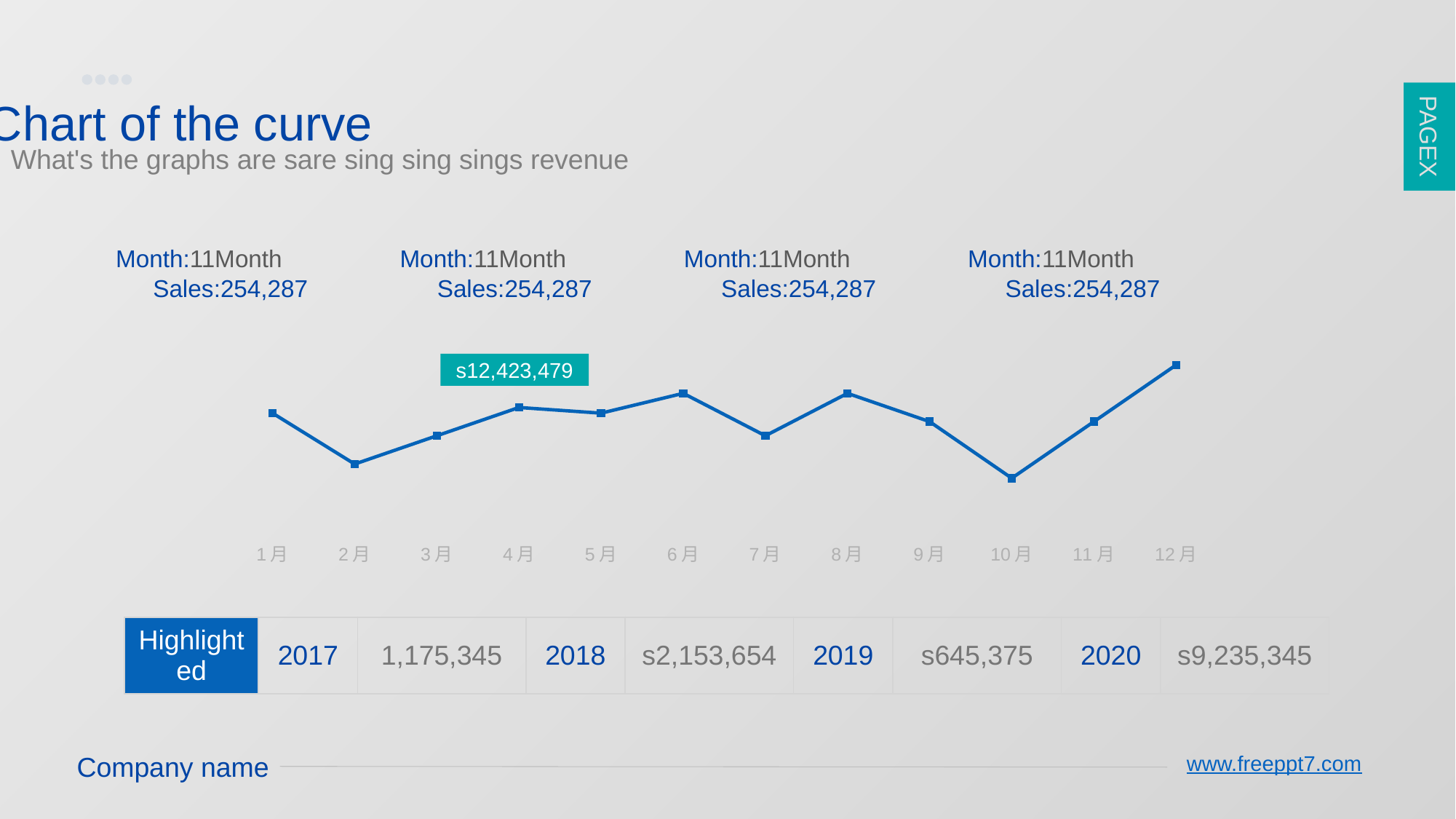

PAGE3
PAGEX
Chart of the curve
What's the graphs are sare sing sing sings revenue
Month:11Month
Month:11Month
Month:11Month
Month:11Month
Sales:254,287
Sales:254,287
Sales:254,287
Sales:254,287

### Chart

| Category | 系列 1 |
|---|---|
| 1月 | 4.3 |
| 2月 | 2.5 |
| 3月 | 3.5 |
| 4月 | 4.5 |
| 5月 | 4.3 |
| 6月 | 5.0 |
| 7月 | 3.5 |
| 8月 | 5.0 |
| 9月 | 4.0 |
| 10月 | 2.0 |
| 11月 | 4.0 |
| 12月 | 6.0 |
s12,423,479
| Highlighted | 2017 | 1,175,345 | 2018 | s2,153,654 | 2019 | s645,375 | 2020 | s9,235,345 |
| --- | --- | --- | --- | --- | --- | --- | --- | --- |